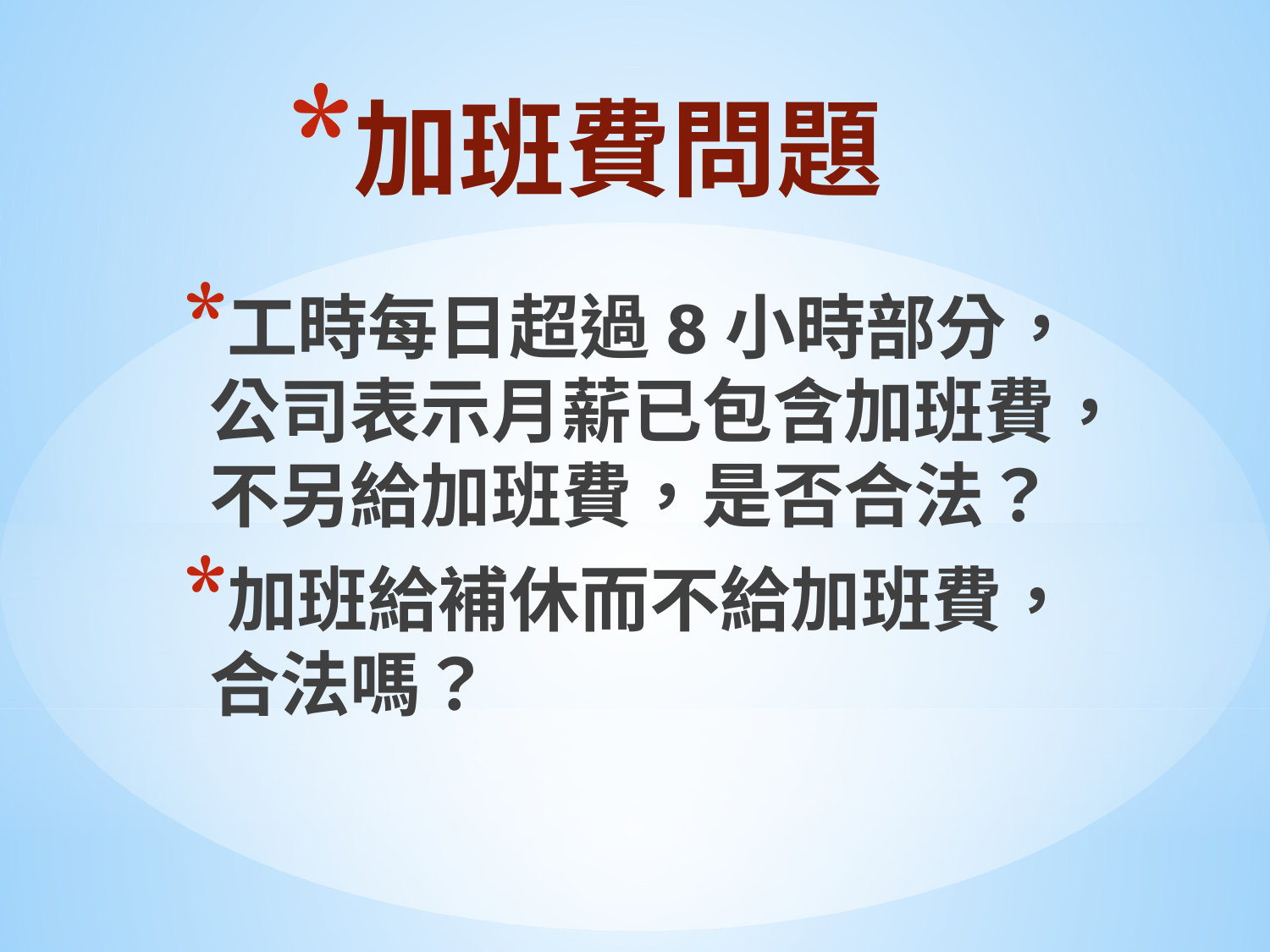

# 加班費問題
工時每日超過8小時部分，公司表示月薪已包含加班費，不另給加班費，是否合法？
加班給補休而不給加班費，合法嗎？